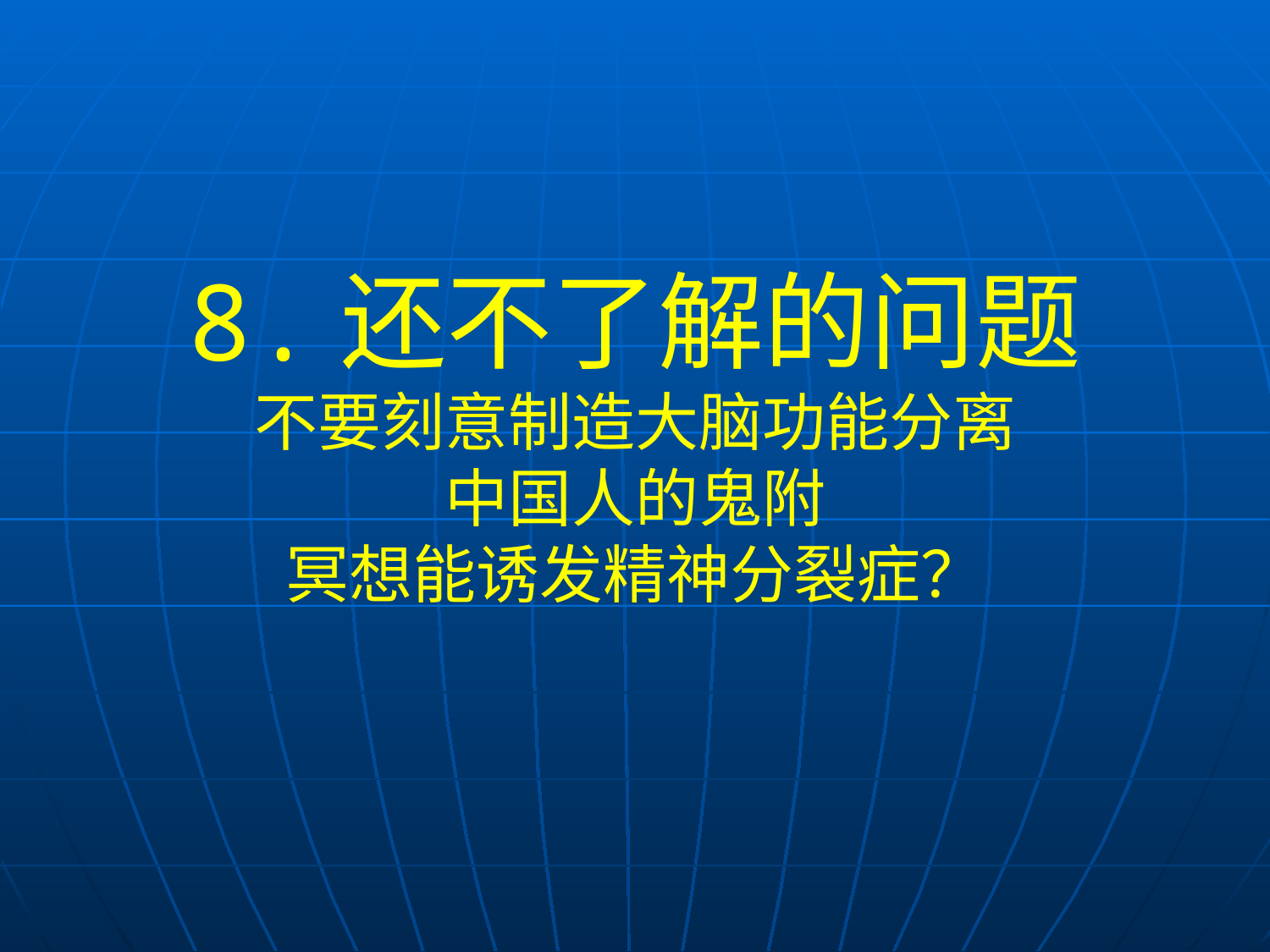

8.还不了解的问题
不要刻意制造大脑功能分离
中国人的鬼附
冥想能诱发精神分裂症？